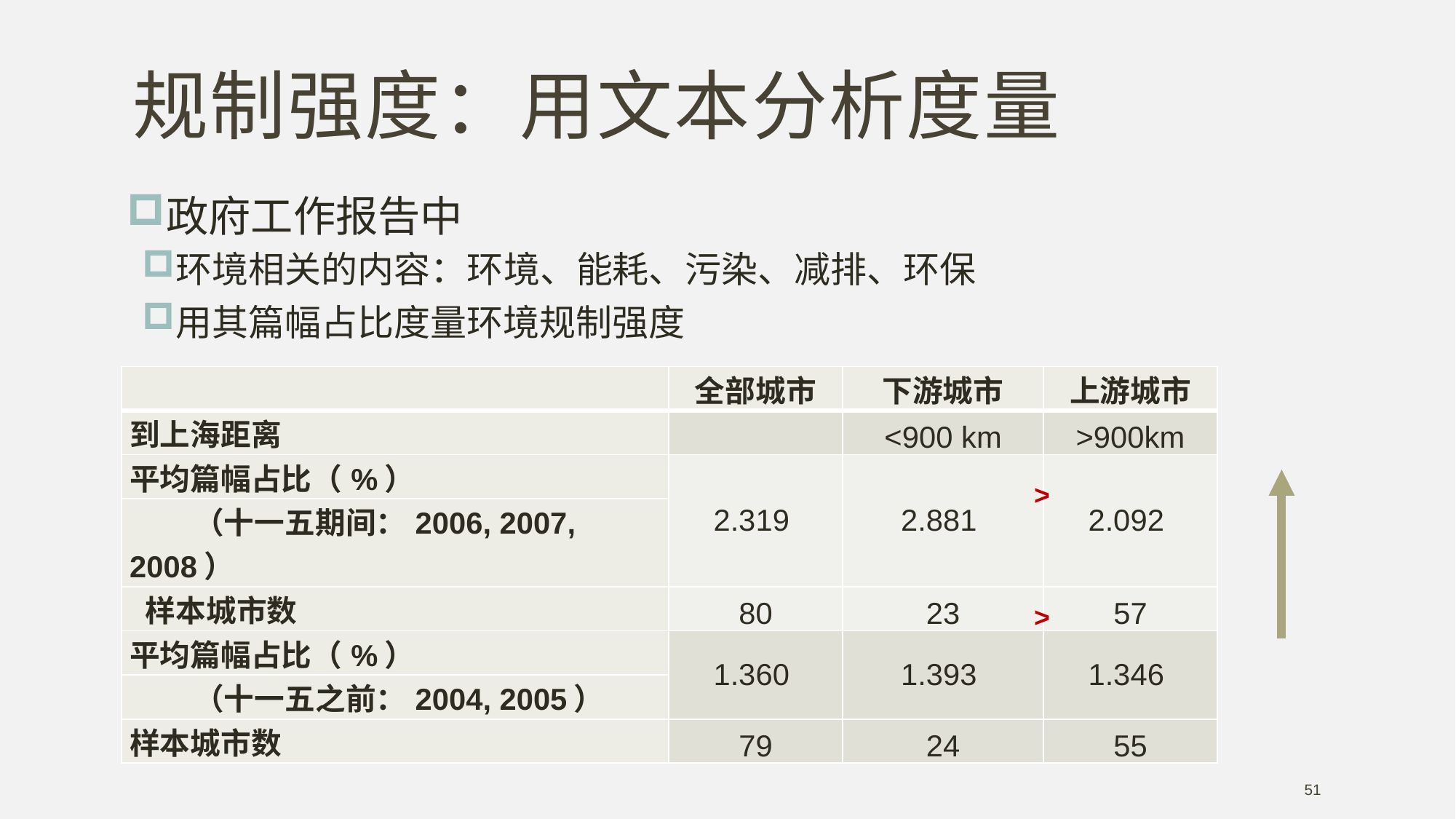

规制强度：用文本分析度量
政府工作报告中
环境相关的内容：环境、能耗、污染、减排、环保
用其篇幅占比度量环境规制强度
|  | 全部城市 | 下游城市 | 上游城市 |
| --- | --- | --- | --- |
| 到上海距离 |  | <900 km | >900km |
| 平均篇幅占比（%） | 2.319 | 2.881 | 2.092 |
| （十一五期间：2006, 2007, 2008） |  |  |  |
| 样本城市数 | 80 | 23 | 57 |
| 平均篇幅占比（%） | 1.360 | 1.393 | 1.346 |
| （十一五之前：2004, 2005） |  |  |  |
| 样本城市数 | 79 | 24 | 55 |
>
>
51